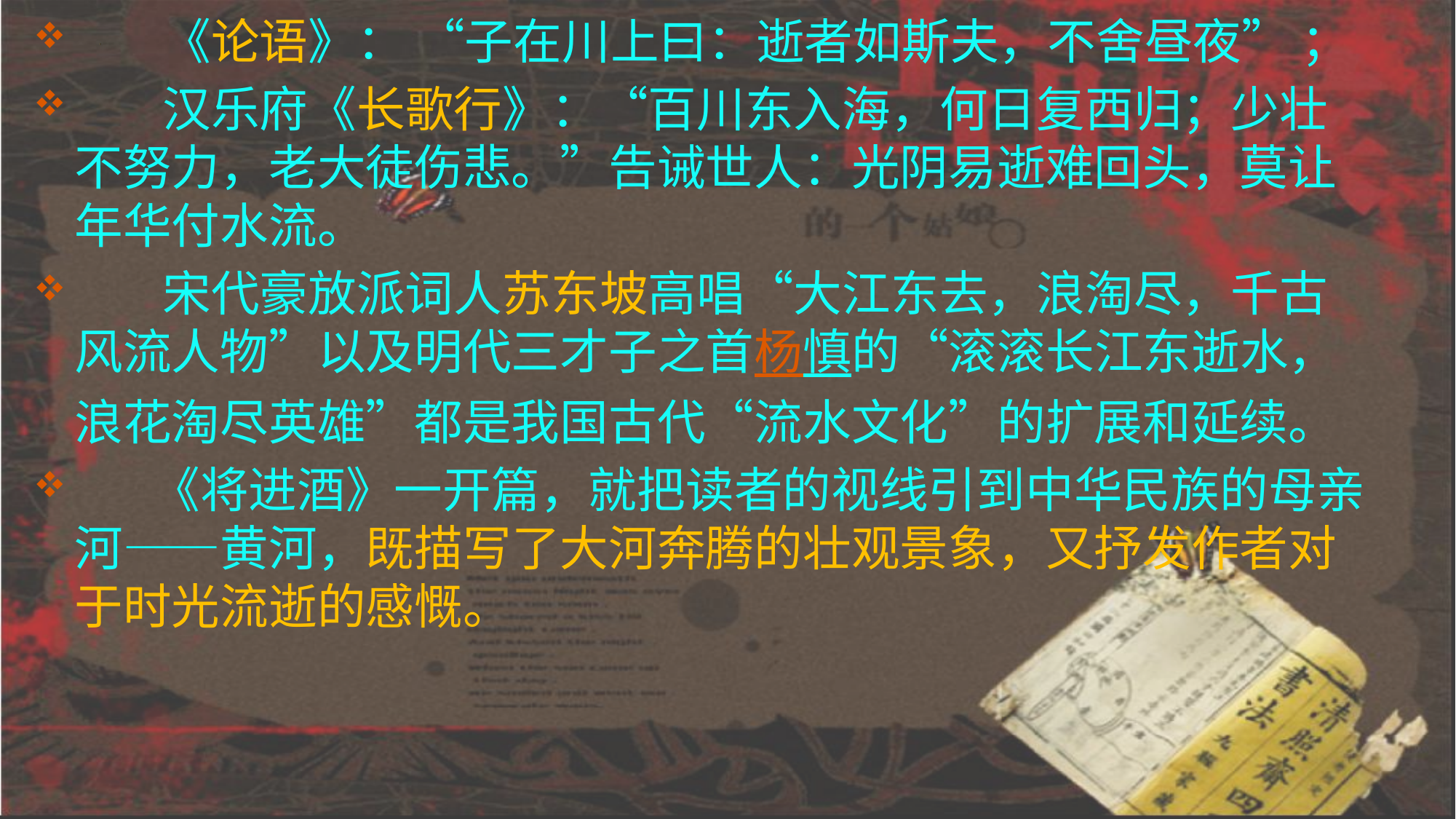

《论语》： “子在川上曰：逝者如斯夫，不舍昼夜” ；
       汉乐府《长歌行》：“百川东入海，何日复西归；少壮不努力，老大徒伤悲。”告诫世人：光阴易逝难回头，莫让年华付水流。
       宋代豪放派词人苏东坡高唱“大江东去，浪淘尽，千古风流人物”以及明代三才子之首杨慎的“滚滚长江东逝水，浪花淘尽英雄”都是我国古代“流水文化”的扩展和延续。
      《将进酒》一开篇，就把读者的视线引到中华民族的母亲河——黄河，既描写了大河奔腾的壮观景象，又抒发作者对于时光流逝的感慨。